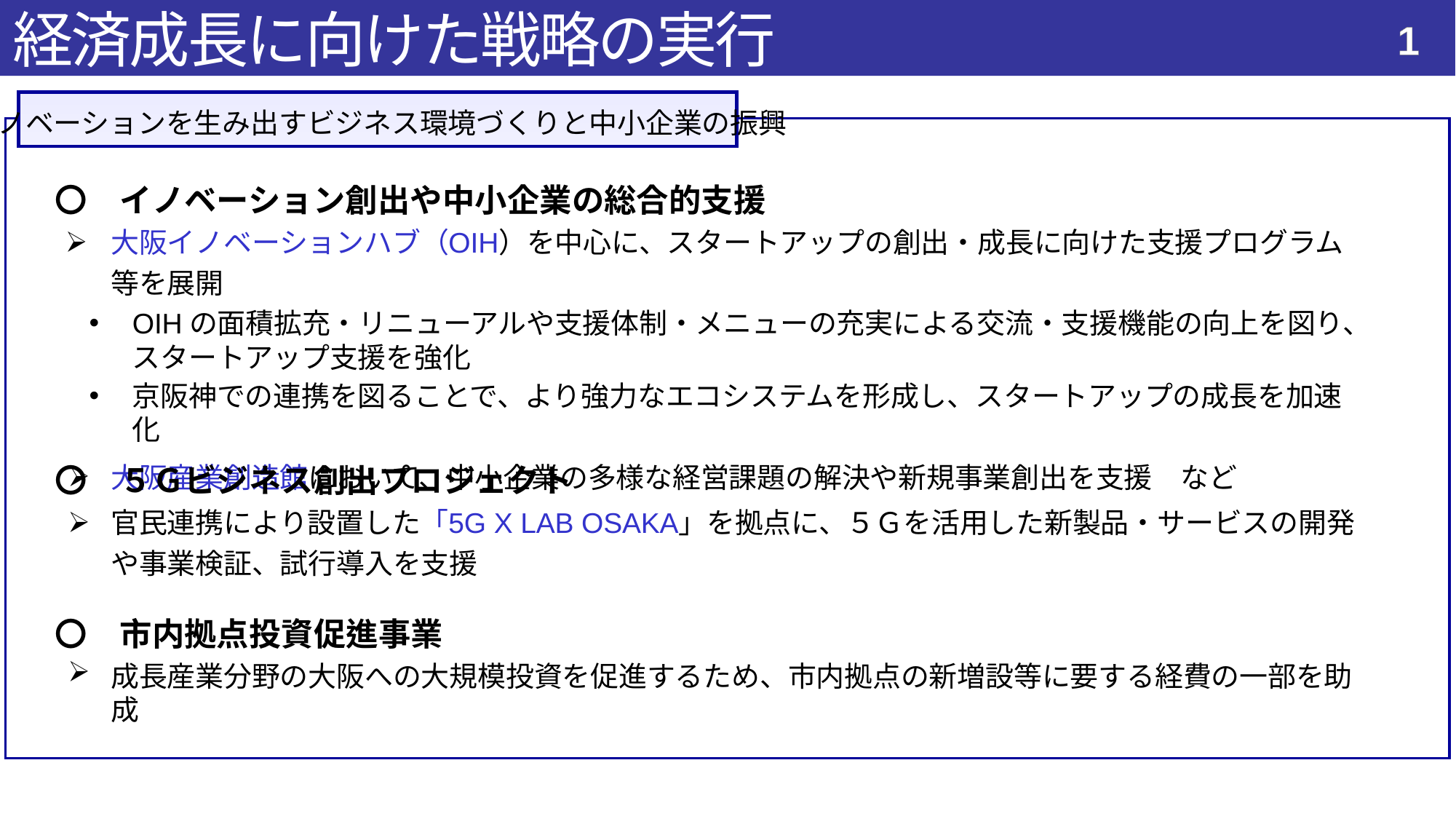

経済成長に向けた戦略の実行
1
イノベーションを生み出すビジネス環境づくりと中小企業の振興

〇　イノベーション創出や中小企業の総合的支援
大阪イノベーションハブ（OIH）を中心に、スタートアップの創出・成長に向けた支援プログラム等を展開
OIHの面積拡充・リニューアルや支援体制・メニューの充実による交流・支援機能の向上を図り、スタートアップ支援を強化
京阪神での連携を図ることで、より強力なエコシステムを形成し、スタートアップの成長を加速化
大阪産業創造館において、中小企業の多様な経営課題の解決や新規事業創出を支援　など

〇　５Ｇビジネス創出プロジェクト
官民連携により設置した「5G X LAB OSAKA」を拠点に、５Ｇを活用した新製品・サービスの開発や事業検証、試行導入を支援

〇　市内拠点投資促進事業
成長産業分野の大阪への大規模投資を促進するため、市内拠点の新増設等に要する経費の一部を助成